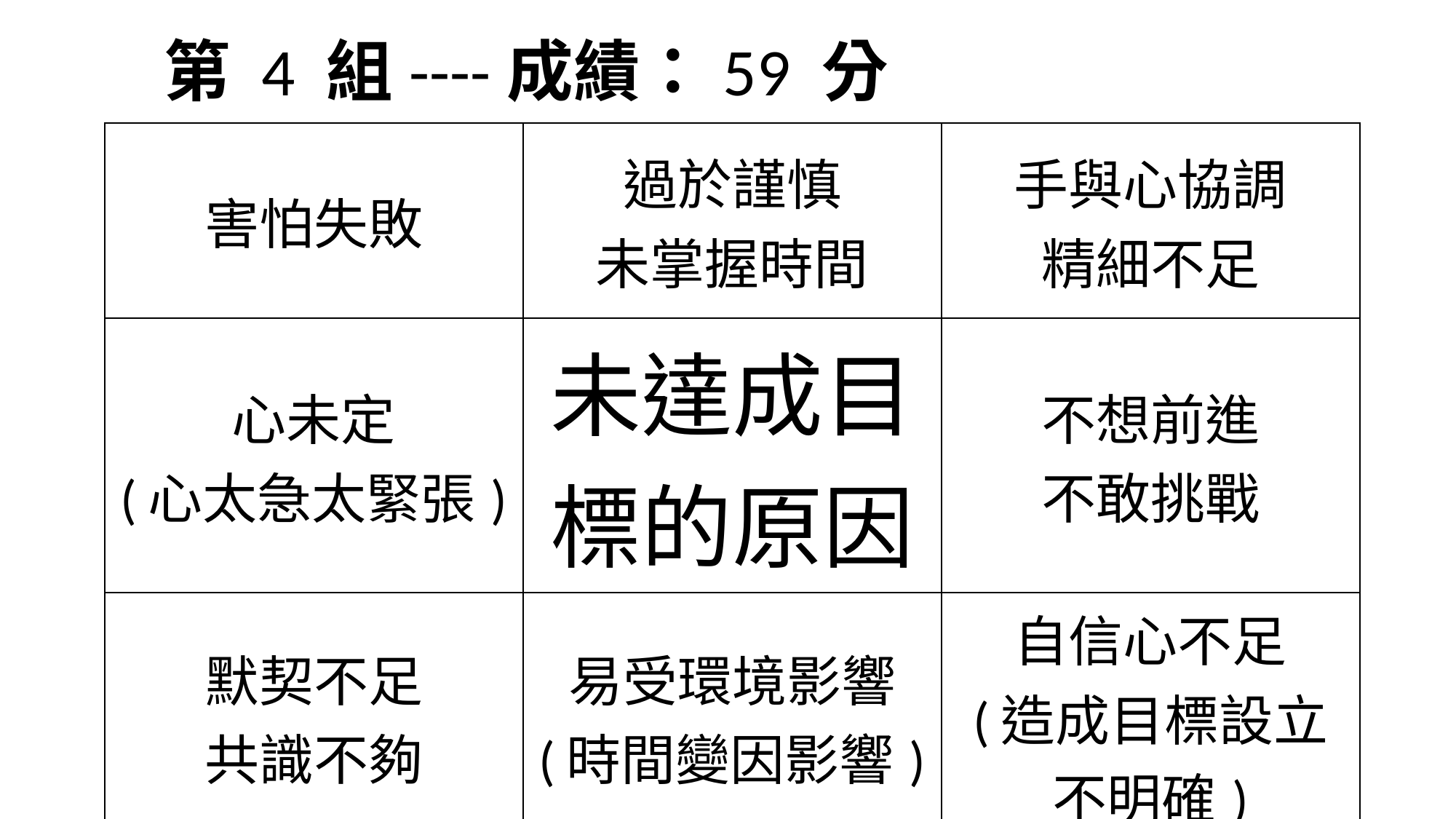

# 第 4 組----成績：59 分
| 害怕失敗 | 過於謹慎 未掌握時間 | 手與心協調 精細不足 |
| --- | --- | --- |
| 心未定 (心太急太緊張) | 未達成目標的原因 | 不想前進 不敢挑戰 |
| 默契不足 共識不夠 | 易受環境影響 (時間變因影響) | 自信心不足 (造成目標設立 不明確) |